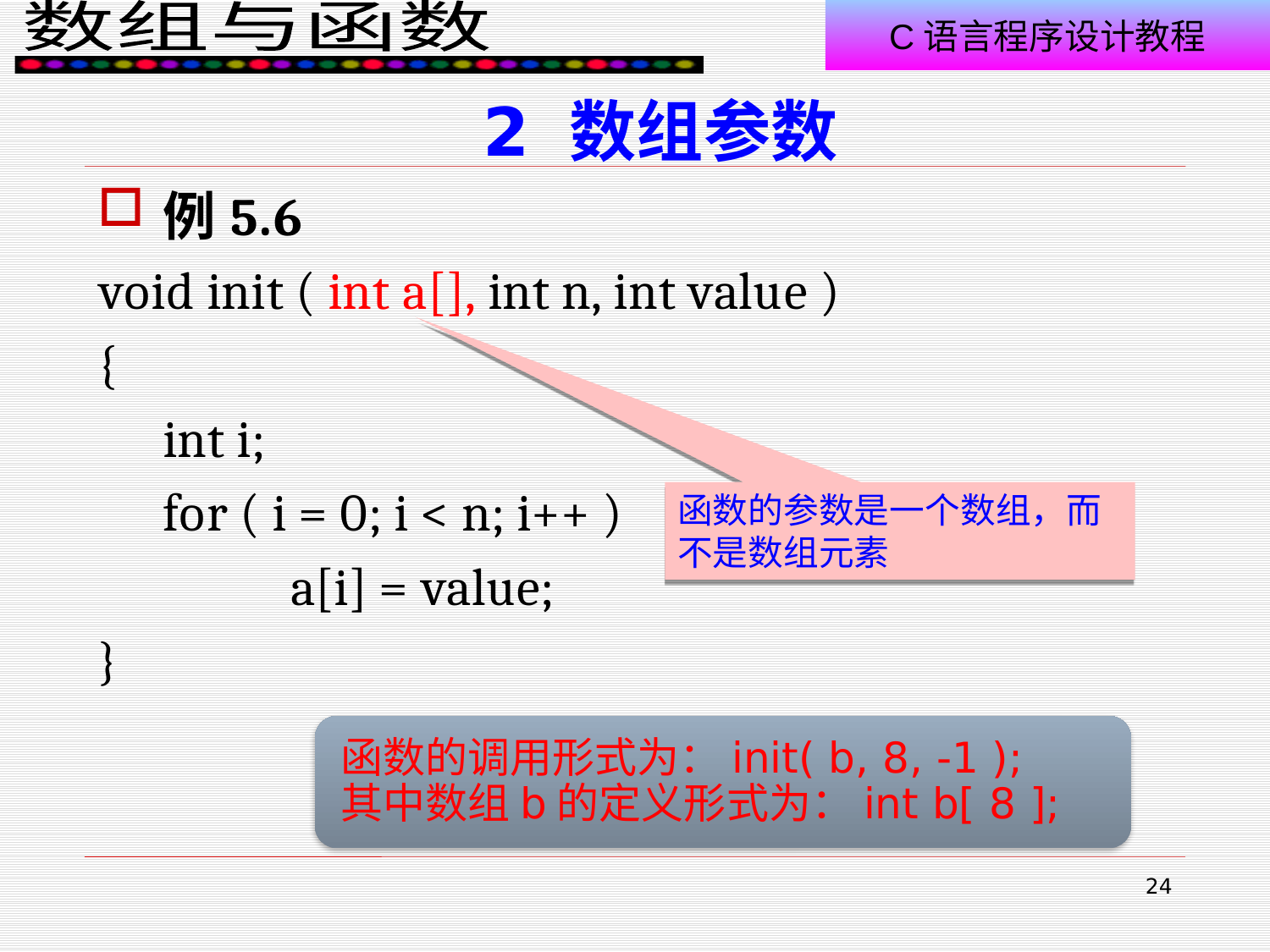

# 2 数组参数
例5.6
void init ( int a[], int n, int value )
{
	int i;
	for ( i = 0; i < n; i++ )
		a[i] = value;
}
函数的参数是一个数组，而不是数组元素
函数的调用形式为：init( b, 8, -1 );
其中数组b的定义形式为：int b[ 8 ];
24